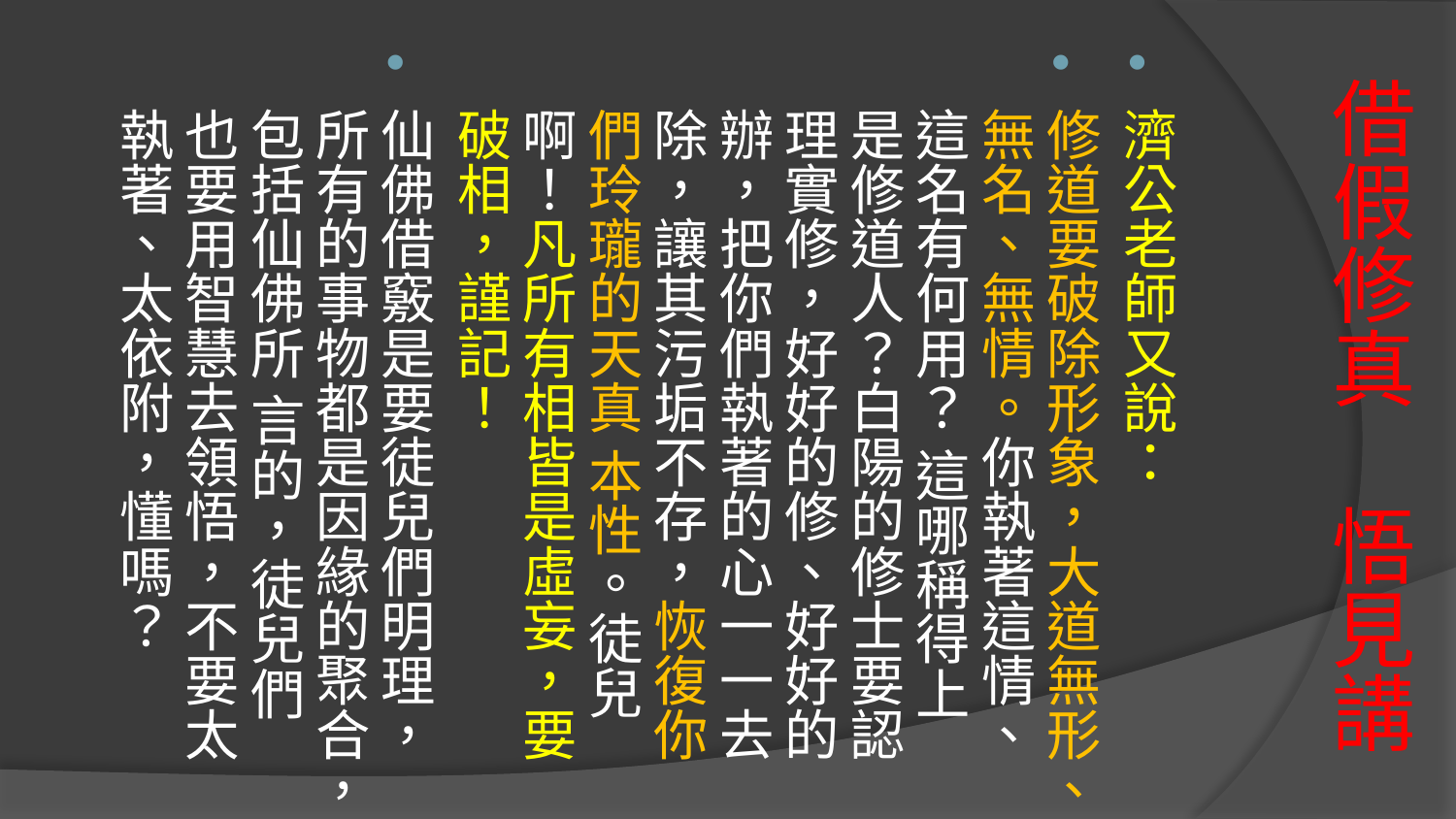

濟公老師又說：
修道要破除形象，大道無形、無名、無情。你執著這情、這名有何用？ 這哪稱得上是修道人？白陽的修士要認理實修，好好的修、好好的 辦，把你們執著的心一一去除，讓其污垢不存，恢復你們玲瓏的天真 本性。徒兒啊！凡所有相皆是虛妄，要破相，謹記！
仙佛借竅是要徒兒們明理，所有的事物都是因緣的聚合，包括仙佛所 言的，徒兒們也要用智慧去領悟，不要太執著、太依附，懂嗎？

# 借假修真     悟見講